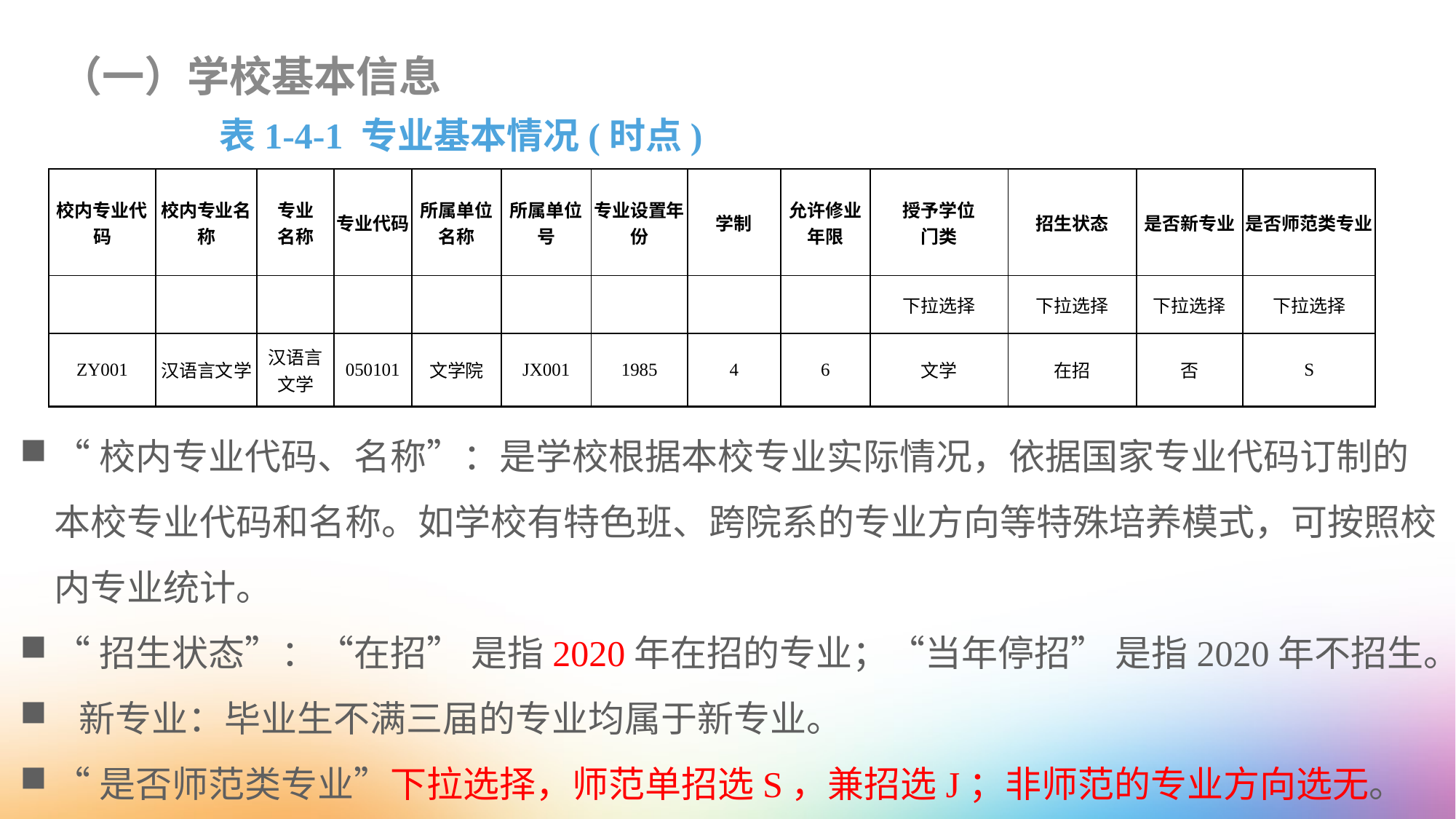

（一）学校基本信息
表1-4-1 专业基本情况(时点)

| 校内专业代码 | 校内专业名称 | 专业 名称 | 专业代码 | 所属单位名称 | 所属单位号 | 专业设置年份 | 学制 | 允许修业年限 | 授予学位 门类 | 招生状态 | 是否新专业 | 是否师范类专业 |
| --- | --- | --- | --- | --- | --- | --- | --- | --- | --- | --- | --- | --- |
|  |  |  |  |  |  |  |  |  | 下拉选择 | 下拉选择 | 下拉选择 | 下拉选择 |
| ZY001 | 汉语言文学 | 汉语言文学 | 050101 | 文学院 | JX001 | 1985 | 4 | 6 | 文学 | 在招 | 否 | S |
“校内专业代码、名称”：是学校根据本校专业实际情况，依据国家专业代码订制的本校专业代码和名称。如学校有特色班、跨院系的专业方向等特殊培养模式，可按照校内专业统计。
“招生状态”：“在招” 是指2020年在招的专业；“当年停招” 是指2020年不招生。
  新专业：毕业生不满三届的专业均属于新专业。
“是否师范类专业”下拉选择，师范单招选S，兼招选J；非师范的专业方向选无。